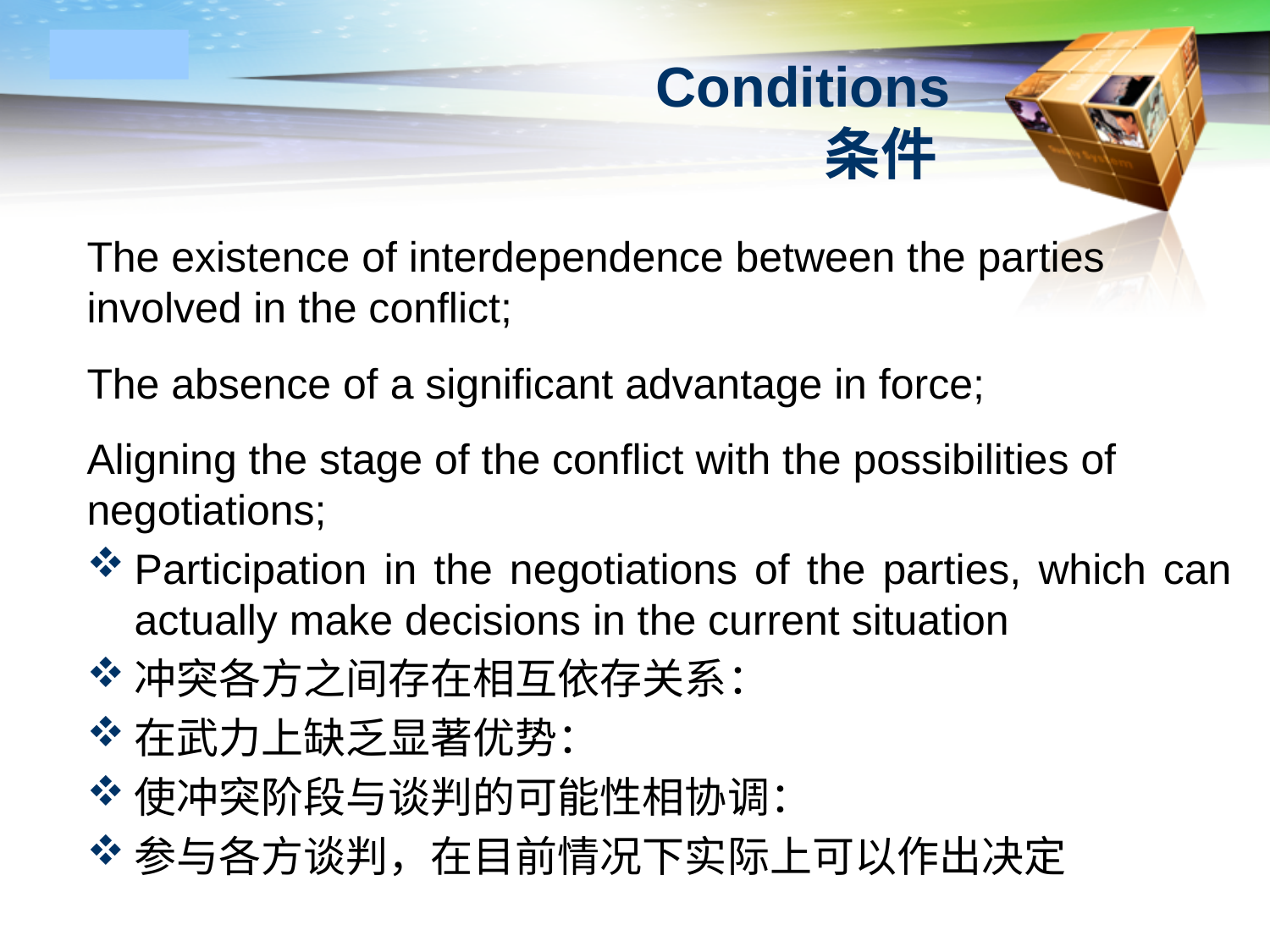

# Conditions 条件
The existence of interdependence between the parties involved in the conflict;
The absence of a significant advantage in force;
Aligning the stage of the conflict with the possibilities of negotiations;
Participation in the negotiations of the parties, which can actually make decisions in the current situation
冲突各方之间存在相互依存关系：
在武力上缺乏显著优势：
使冲突阶段与谈判的可能性相协调：
参与各方谈判，在目前情况下实际上可以作出决定